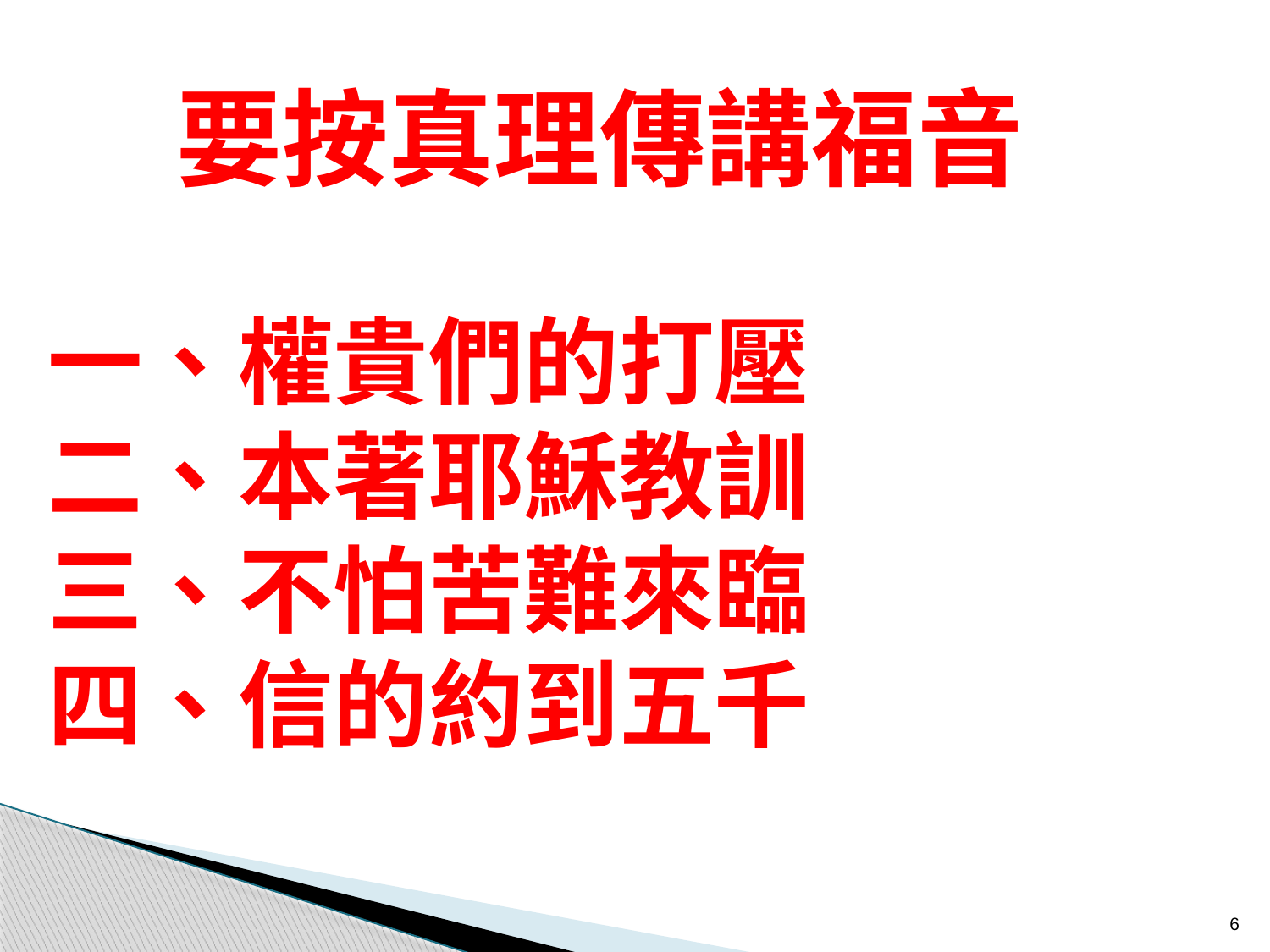

要按真理傳講福音
一、權貴們的打壓
二、本著耶穌教訓
三、不怕苦難來臨
四、信的約到五千
6